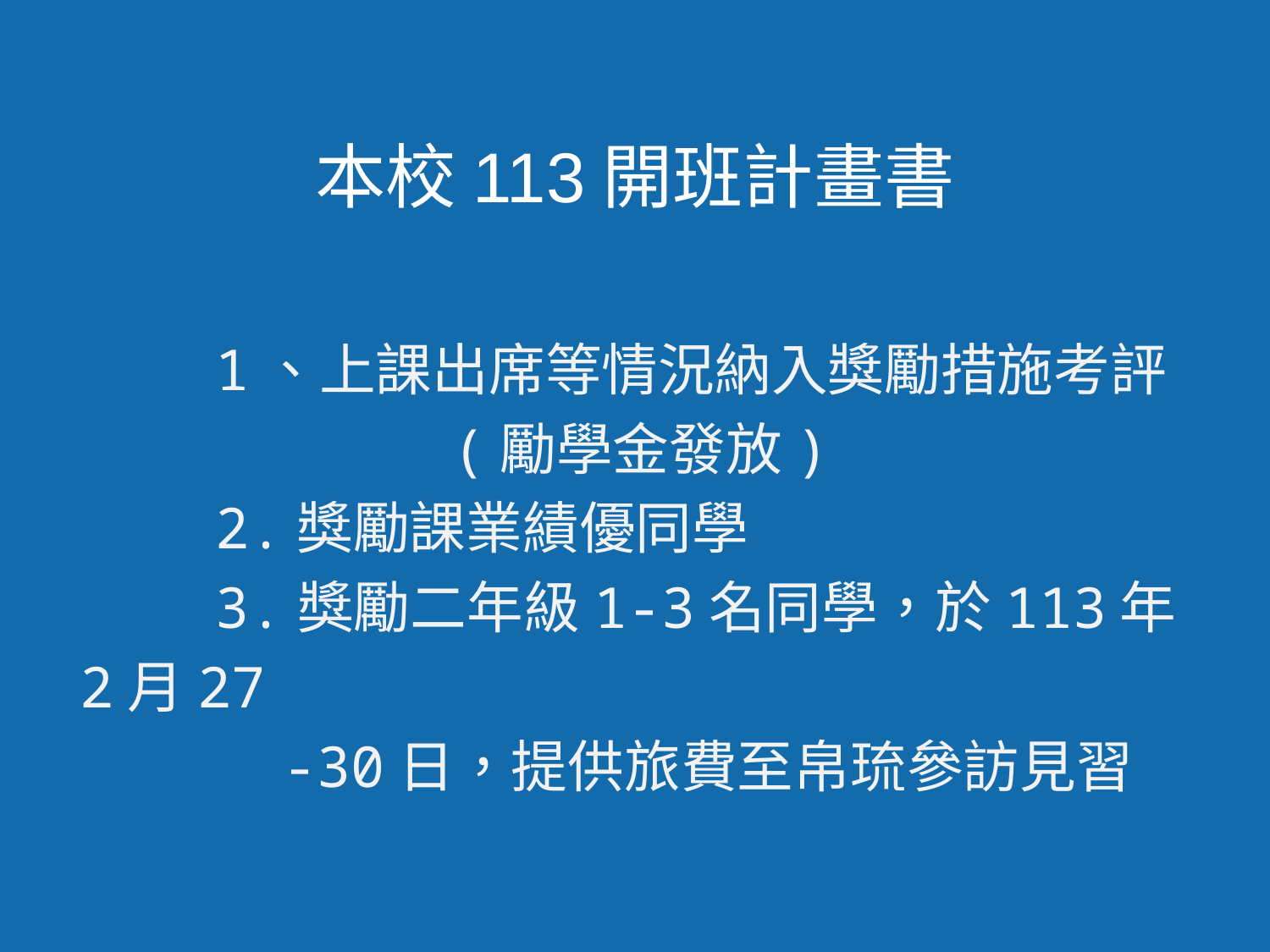

本校113開班計畫書
    1、上課出席等情況納入獎勵措施考評
           (勵學金發放)
    2.獎勵課業績優同學
    3.獎勵二年級1-3名同學，於113年2月27
      -30日，提供旅費至帛琉參訪見習